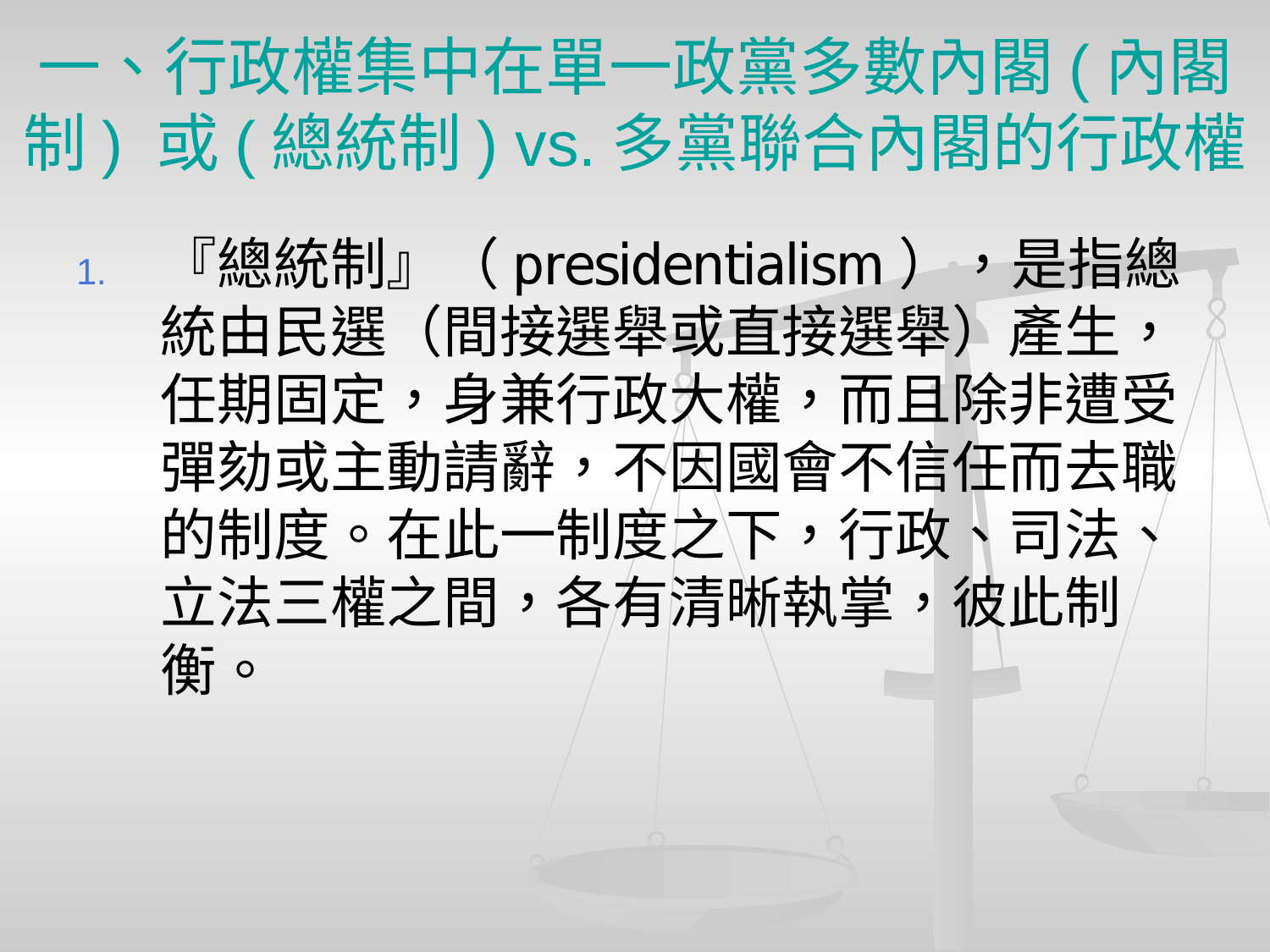

# 一、行政權集中在單一政黨多數內閣(內閣制) 或(總統制) vs.多黨聯合內閣的行政權
『總統制』（presidentialism），是指總統由民選（間接選舉或直接選舉）產生，任期固定，身兼行政大權，而且除非遭受彈劾或主動請辭，不因國會不信任而去職的制度。在此一制度之下，行政、司法、立法三權之間，各有清晰執掌，彼此制衡。